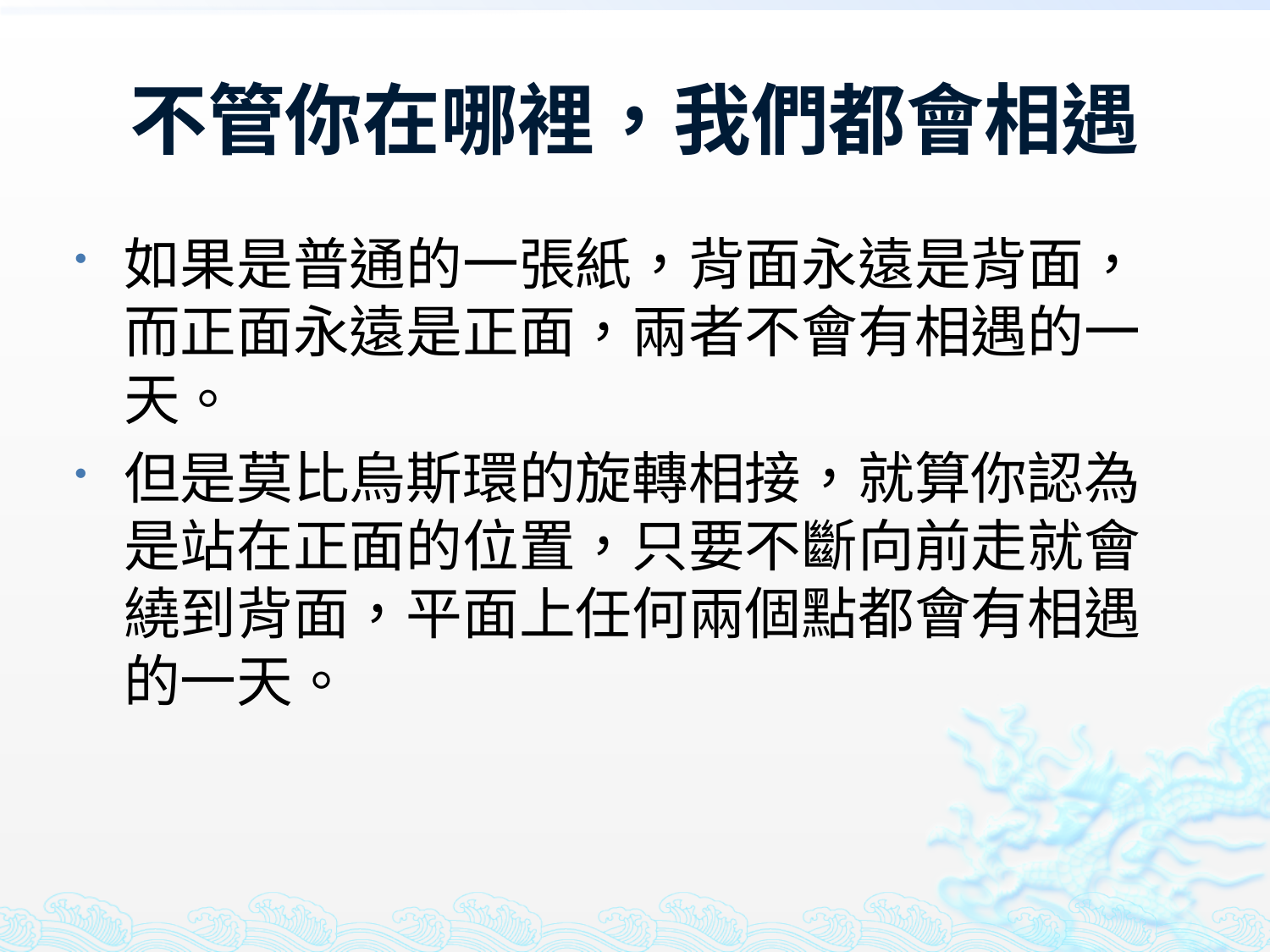

# 不管你在哪裡，我們都會相遇
如果是普通的一張紙，背面永遠是背面，而正面永遠是正面，兩者不會有相遇的一天。
但是莫比烏斯環的旋轉相接，就算你認為是站在正面的位置，只要不斷向前走就會繞到背面，平面上任何兩個點都會有相遇的一天。